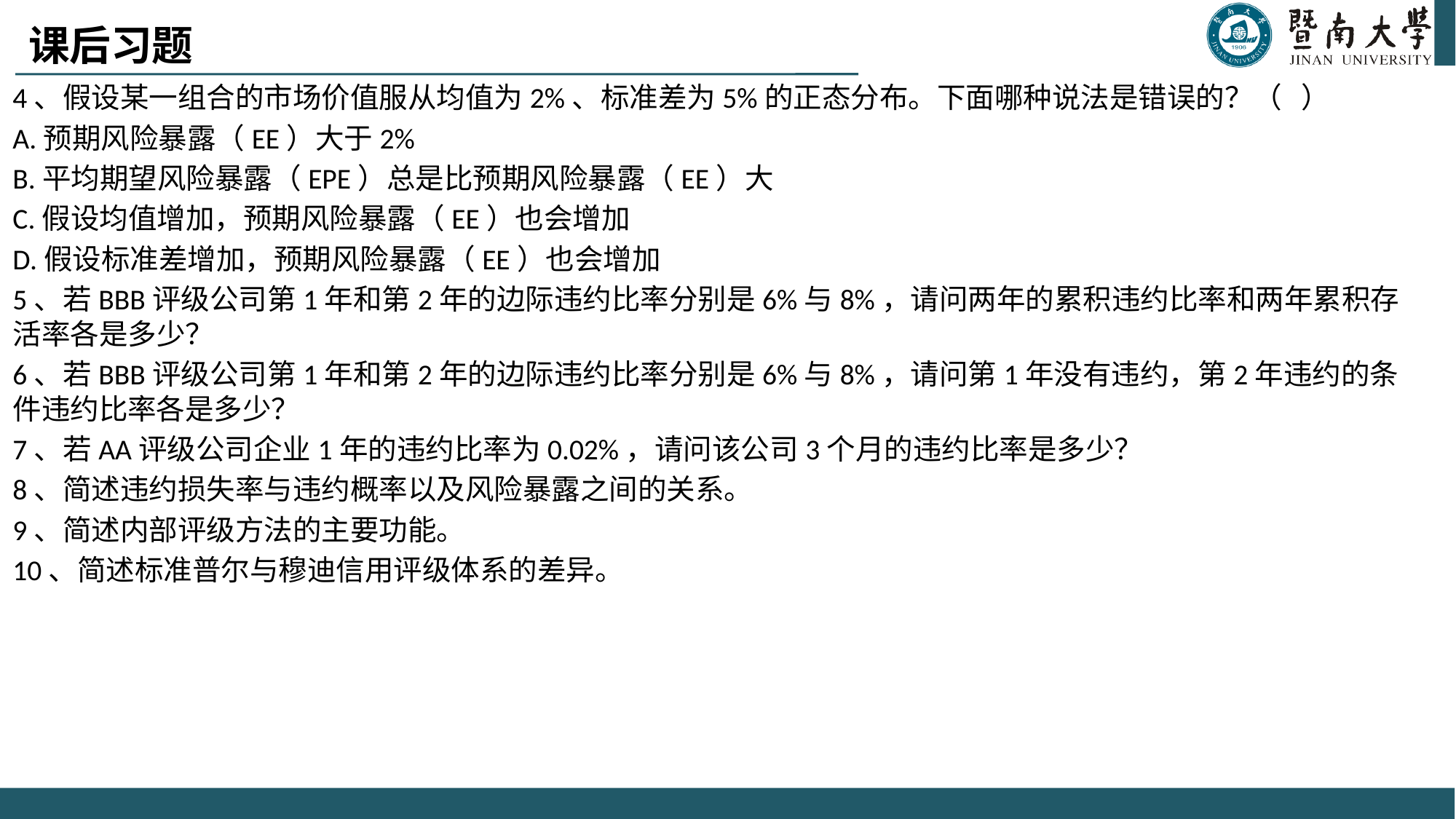

课后习题
4、假设某一组合的市场价值服从均值为2%、标准差为5%的正态分布。下面哪种说法是错误的？（   ）
A.预期风险暴露（EE）大于2%
B.平均期望风险暴露（EPE）总是比预期风险暴露（EE）大
C.假设均值增加，预期风险暴露（EE）也会增加
D.假设标准差增加，预期风险暴露（EE）也会增加
5、若BBB评级公司第1年和第2年的边际违约比率分别是6%与8%，请问两年的累积违约比率和两年累积存活率各是多少？
6、若BBB评级公司第1年和第2年的边际违约比率分别是6%与8%，请问第1年没有违约，第2年违约的条件违约比率各是多少？
7、若AA评级公司企业1年的违约比率为0.02%，请问该公司3个月的违约比率是多少？
8、简述违约损失率与违约概率以及风险暴露之间的关系。
9、简述内部评级方法的主要功能。
10、简述标准普尔与穆迪信用评级体系的差异。